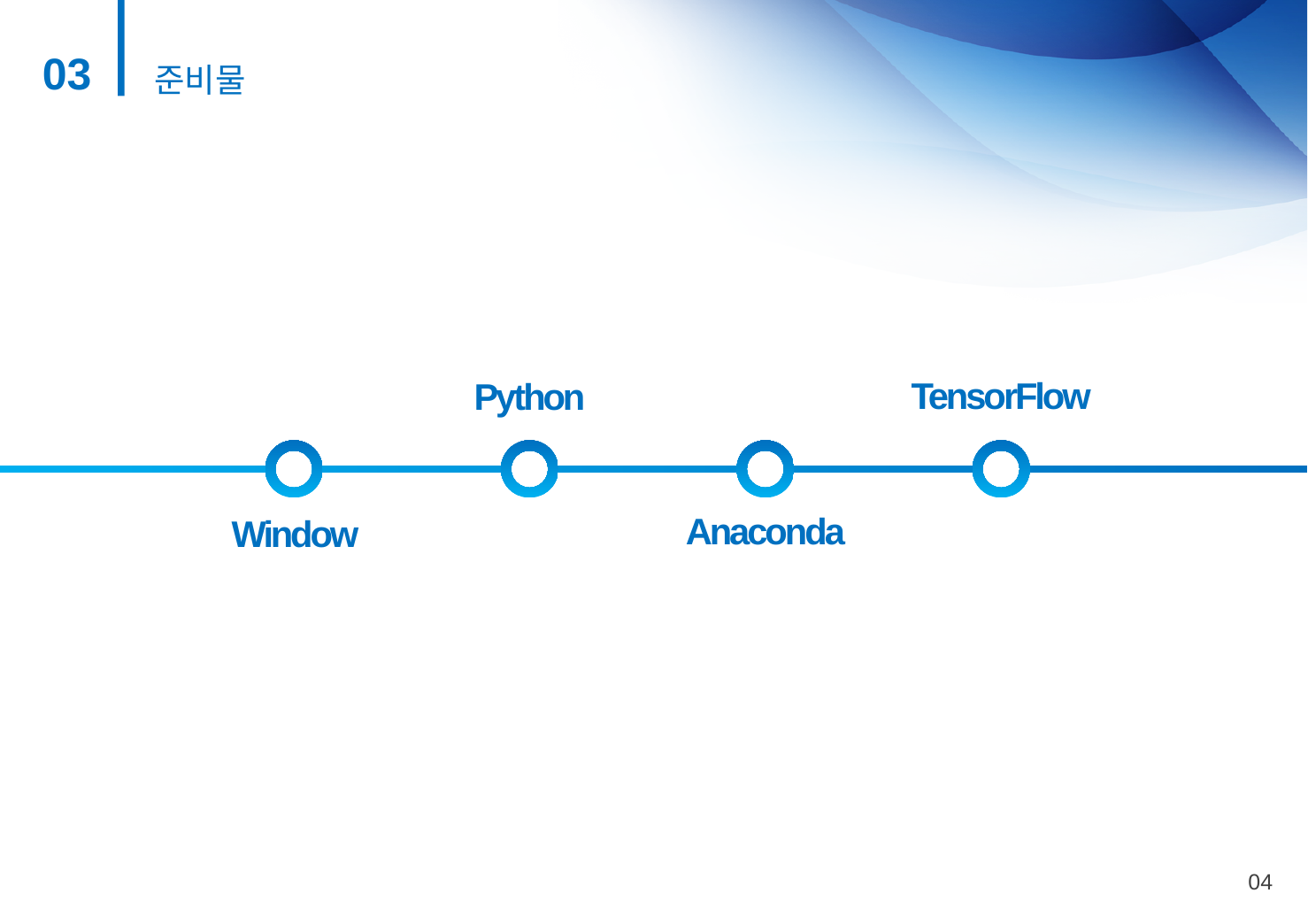

Presentation Title
03

준비물
TensorFlow
Python

Anaconda
Window
04